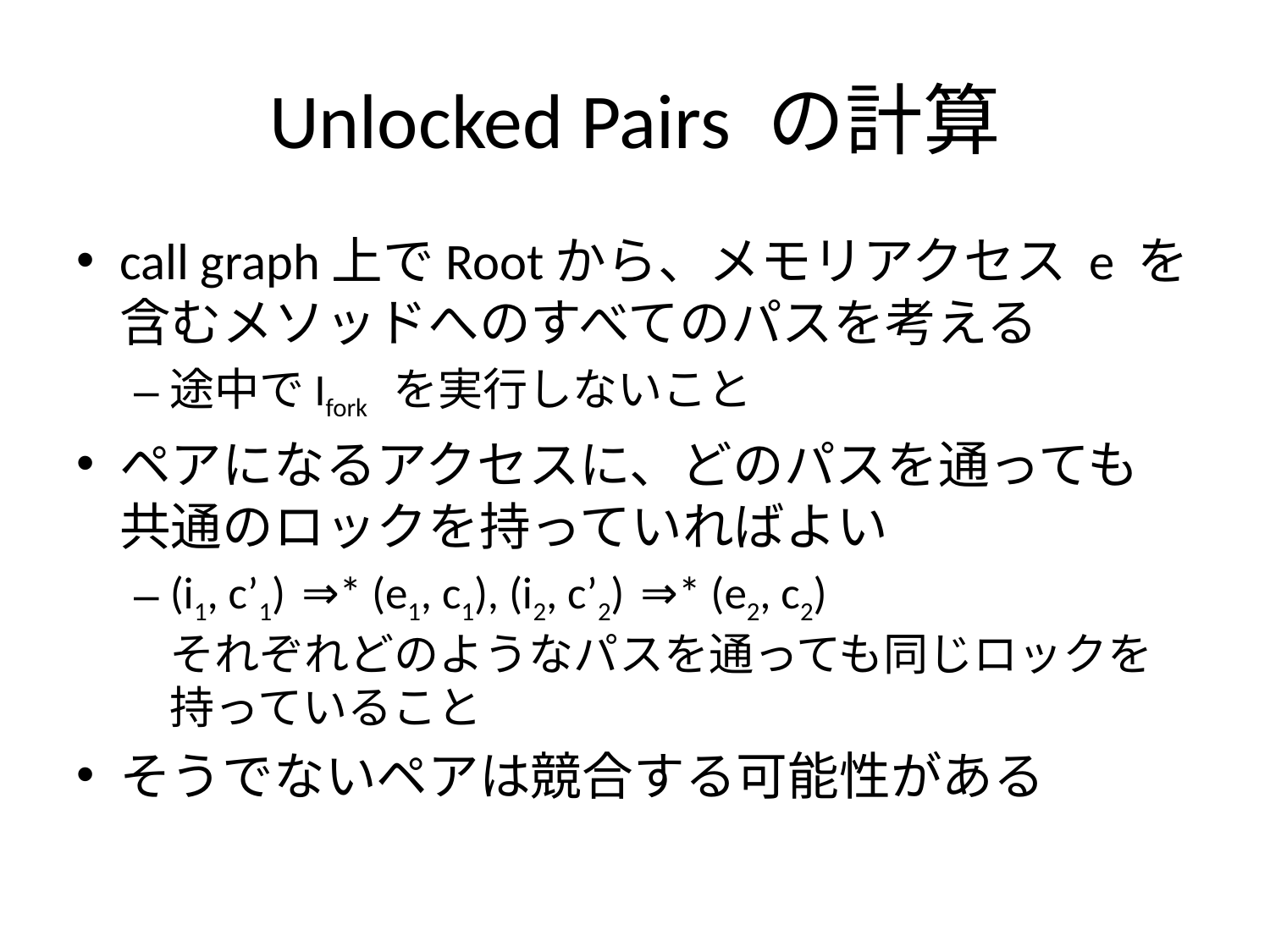

# Unlocked Pairs の計算
call graph上でRootから、メモリアクセス e を
含むメソッドへのすべてのパスを考える
途中でIfork  を実行しないこと
ペアになるアクセスに、どのパスを通っても
共通のロックを持っていればよい
(i1, c’1)  ⇒* (e1, c1), (i2, c’2)  ⇒* (e2, c2)
それぞれどのようなパスを通っても同じロックを
持っていること
そうでないペアは競合する可能性がある